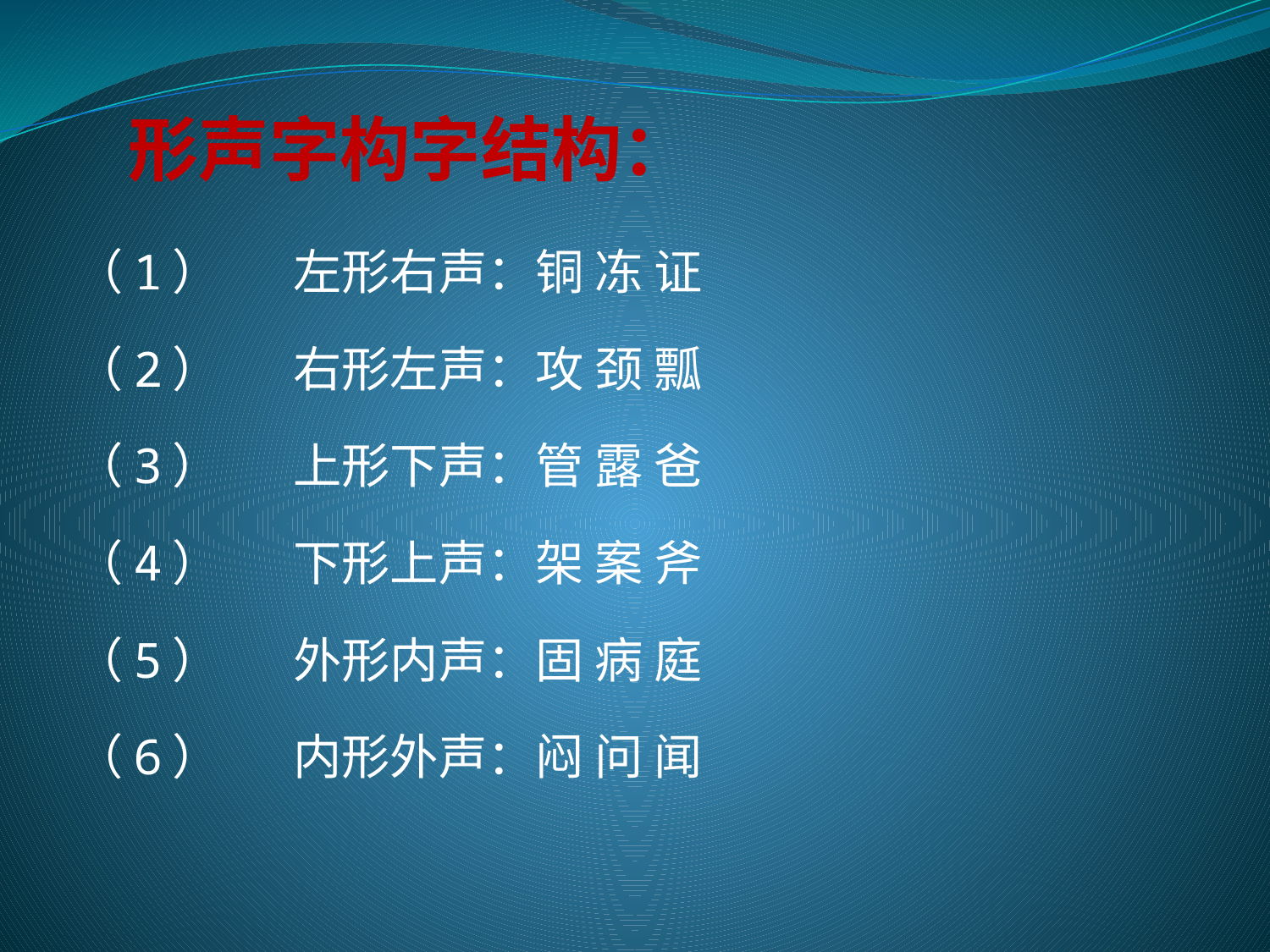

# 形声字构字结构：
（1）	左形右声：铜 冻 证
（2）	右形左声：攻 颈 瓢
（3）	上形下声：管 露 爸
（4）	下形上声：架 案 斧
（5）	外形内声：固 病 庭
（6）	内形外声：闷 问 闻